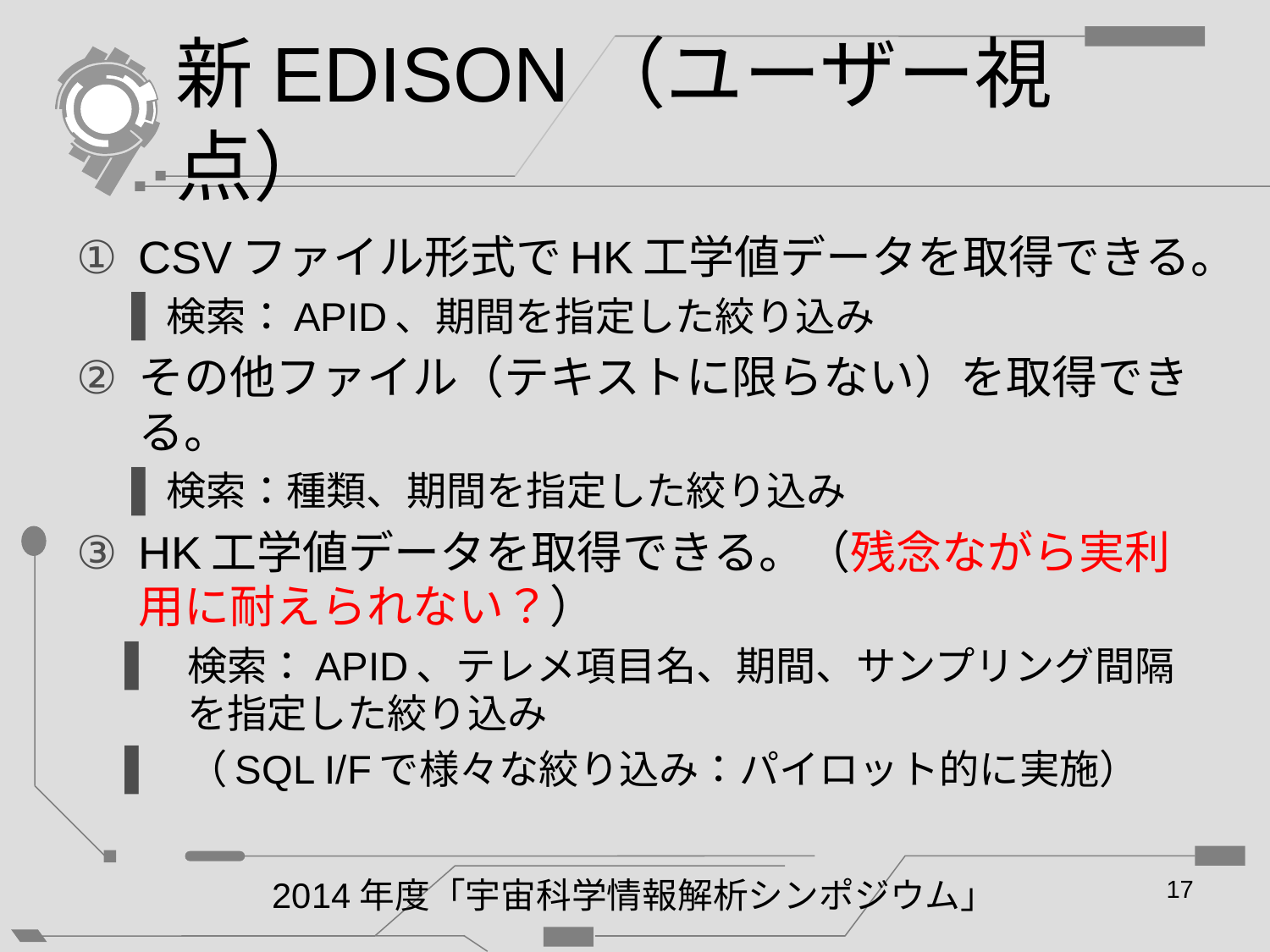

# 新EDISON（ユーザー視点）
CSVファイル形式でHK工学値データを取得できる。
検索：APID、期間を指定した絞り込み
その他ファイル（テキストに限らない）を取得できる。
検索：種類、期間を指定した絞り込み
HK工学値データを取得できる。（残念ながら実利用に耐えられない？）
検索：APID、テレメ項目名、期間、サンプリング間隔を指定した絞り込み
（SQL I/Fで様々な絞り込み：パイロット的に実施）
2014年度「宇宙科学情報解析シンポジウム」
17